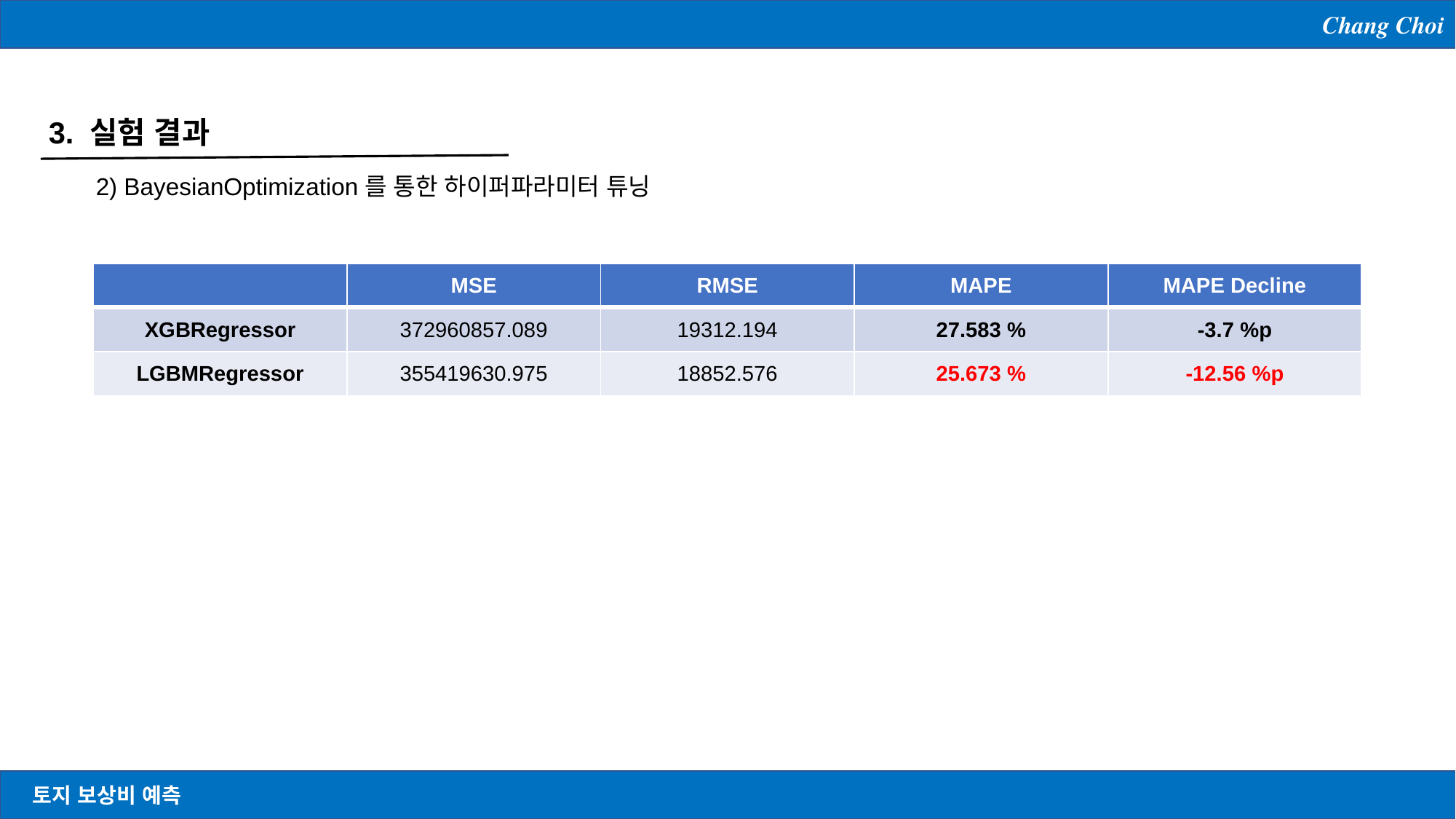

Chang Choi
3. 실험 결과
2) BayesianOptimization를 통한 하이퍼파라미터 튜닝
|  | MSE | RMSE | MAPE | MAPE Decline |
| --- | --- | --- | --- | --- |
| XGBRegressor | 372960857.089 | 19312.194 | 27.583 % | -3.7 %p |
| LGBMRegressor | 355419630.975 | 18852.576 | 25.673 % | -12.56 %p |

토지 보상비 예측